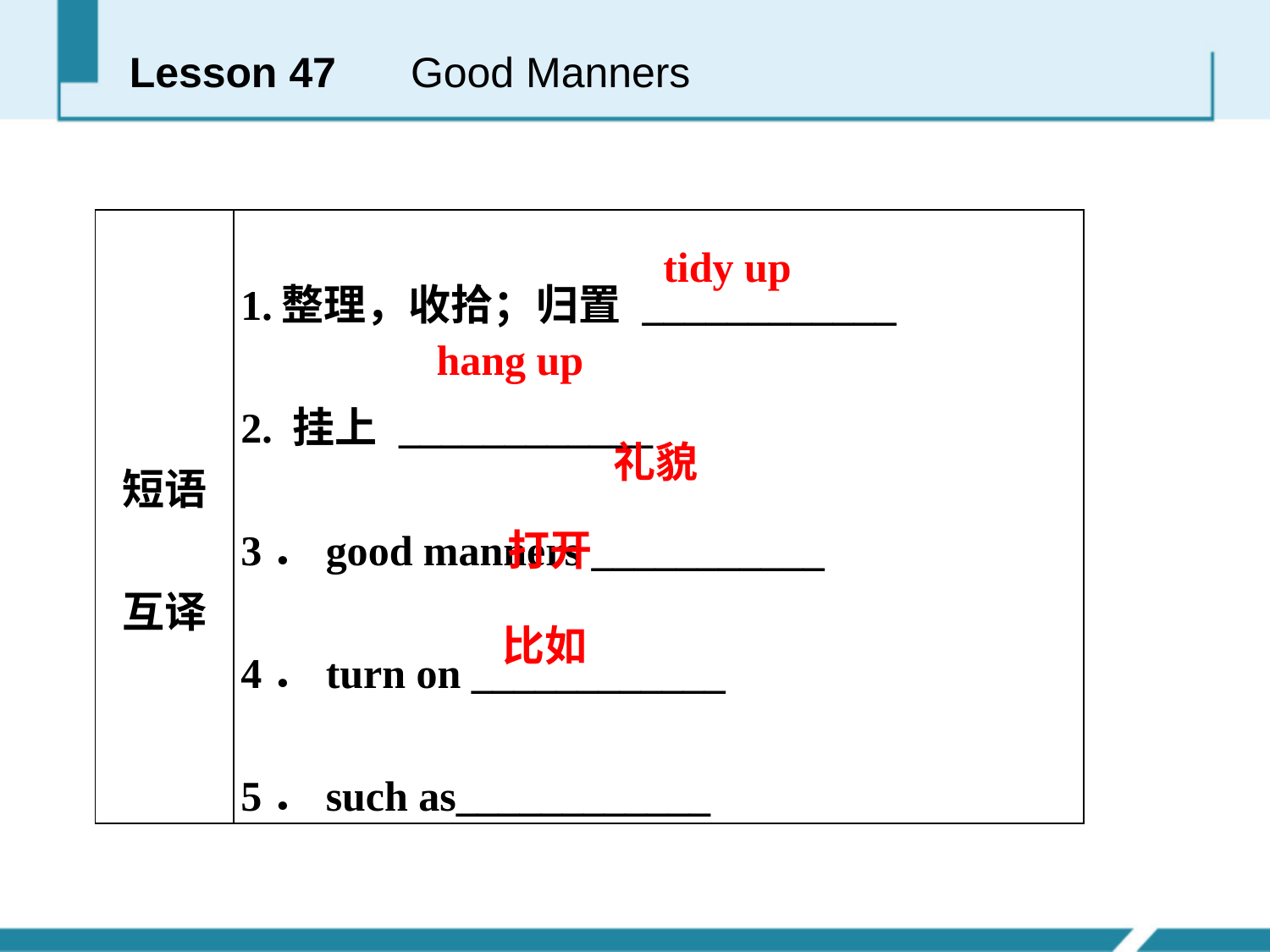

Lesson 47 　Good Manners
| 短语 互译 | 1.整理，收拾；归置 \_\_\_\_\_\_\_\_\_\_\_\_ 2. 挂上 \_\_\_\_\_\_\_\_\_\_\_\_ 3．good manners \_\_\_\_\_\_\_\_\_\_\_ 4．turn on \_\_\_\_\_\_\_\_\_\_\_\_ 5．such as\_\_\_\_\_\_\_\_\_\_\_\_ |
| --- | --- |
tidy up
hang up
礼貌
打开
比如